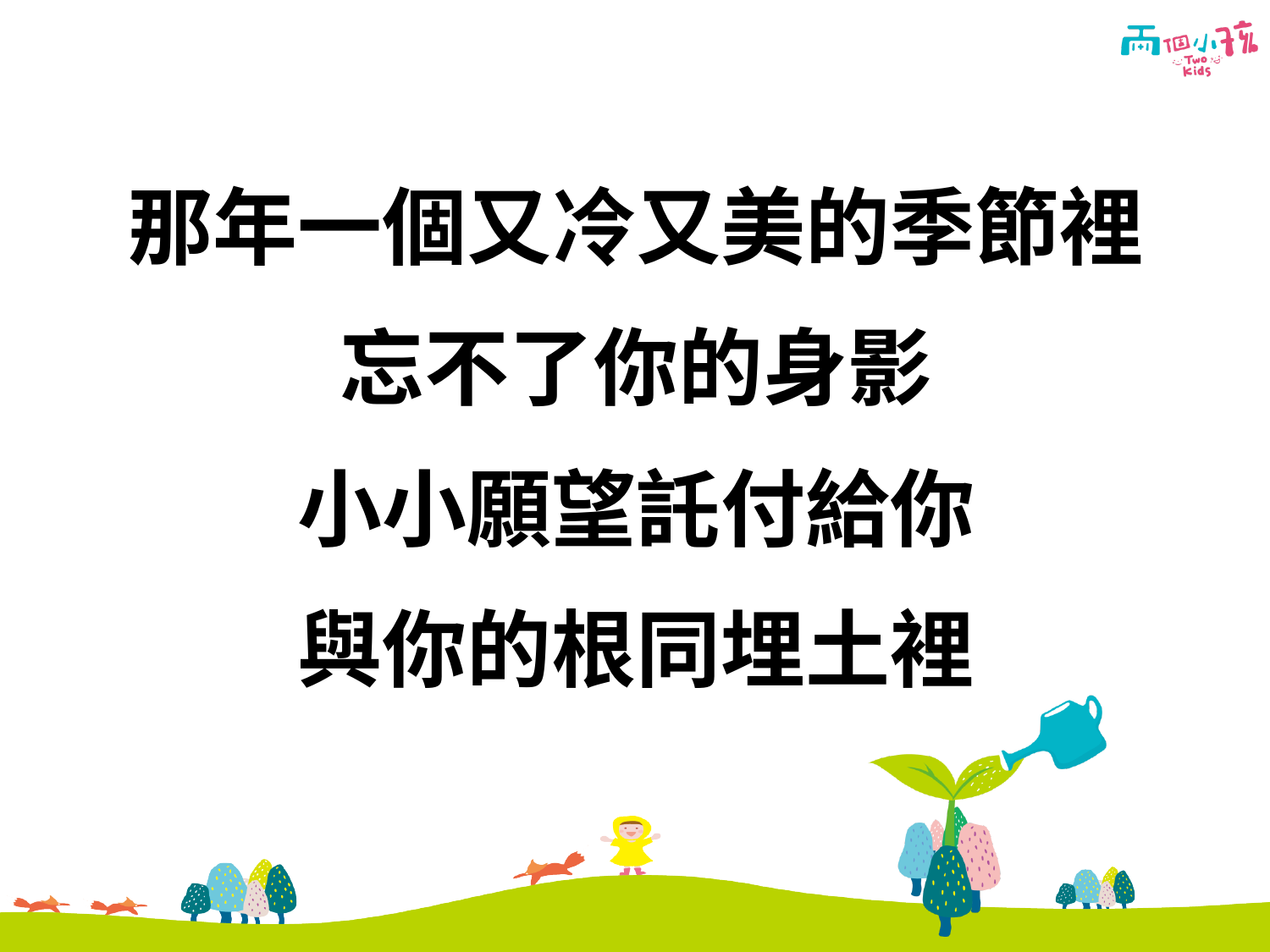

# 那年一個又冷又美的季節裡 忘不了你的身影 小小願望託付給你 與你的根同埋土裡